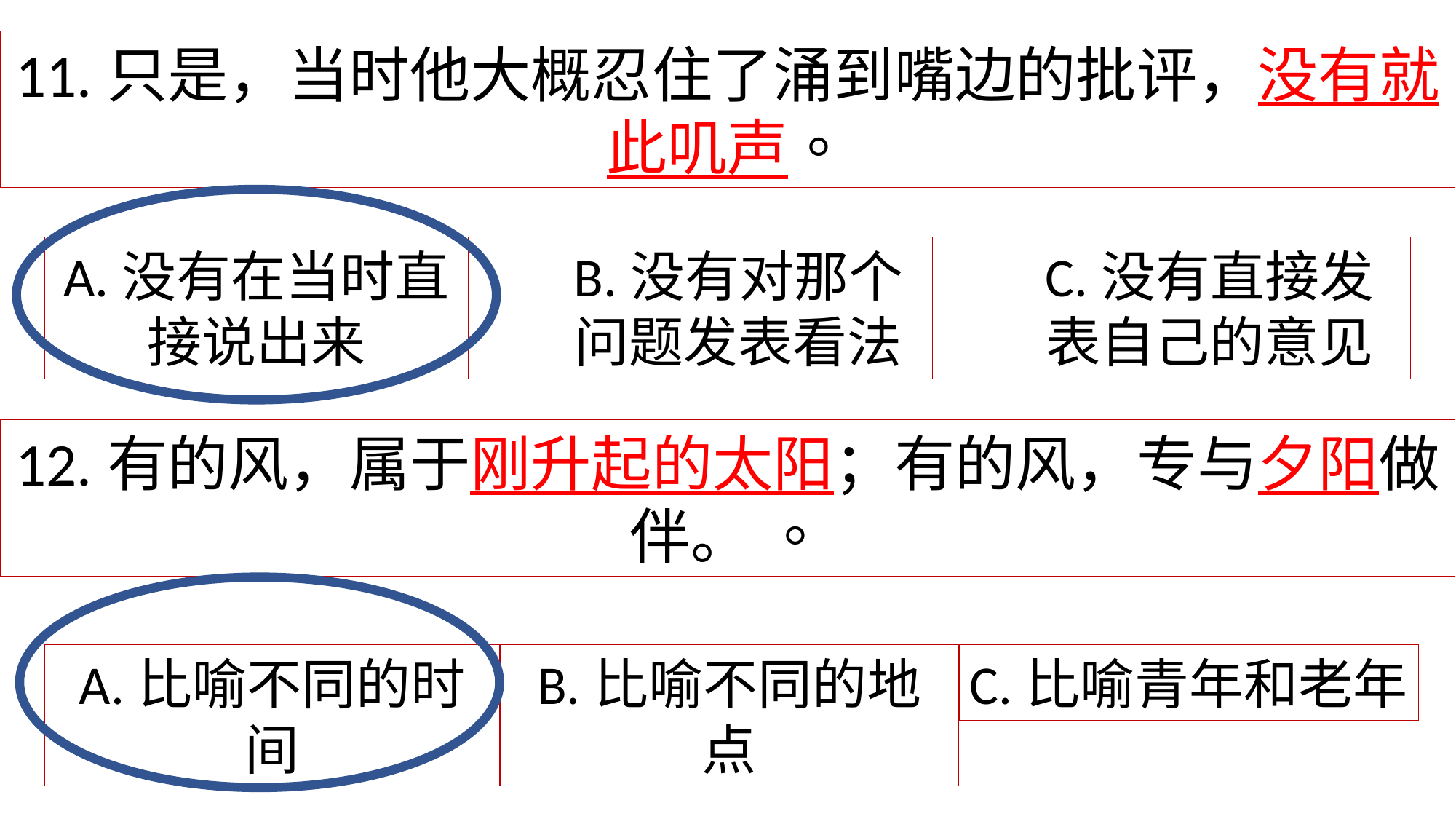

11.只是，当时他大概忍住了涌到嘴边的批评，没有就此叽声。

A.没有在当时直接说出来
B.没有对那个问题发表看法
C.没有直接发表自己的意见
12.有的风，属于刚升起的太阳；有的风，专与夕阳做伴。 。

C.比喻青年和老年
A.比喻不同的时间
B.比喻不同的地点